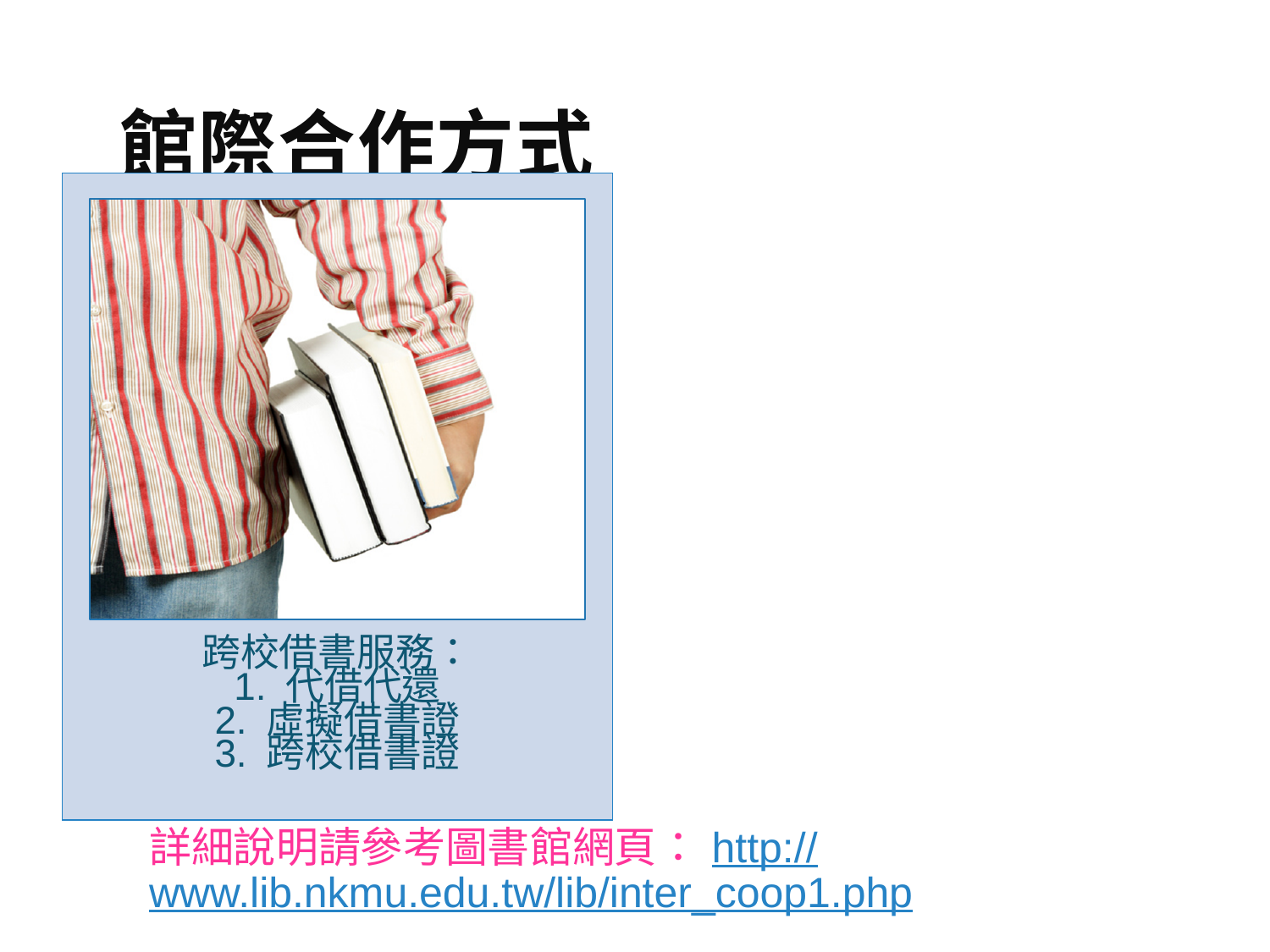

# 館際合作方式
跨校借書服務：
1. 代借代還
2. 虛擬借書證
3. 跨校借書證
詳細說明請參考圖書館網頁：http://www.lib.nkmu.edu.tw/lib/inter_coop1.php